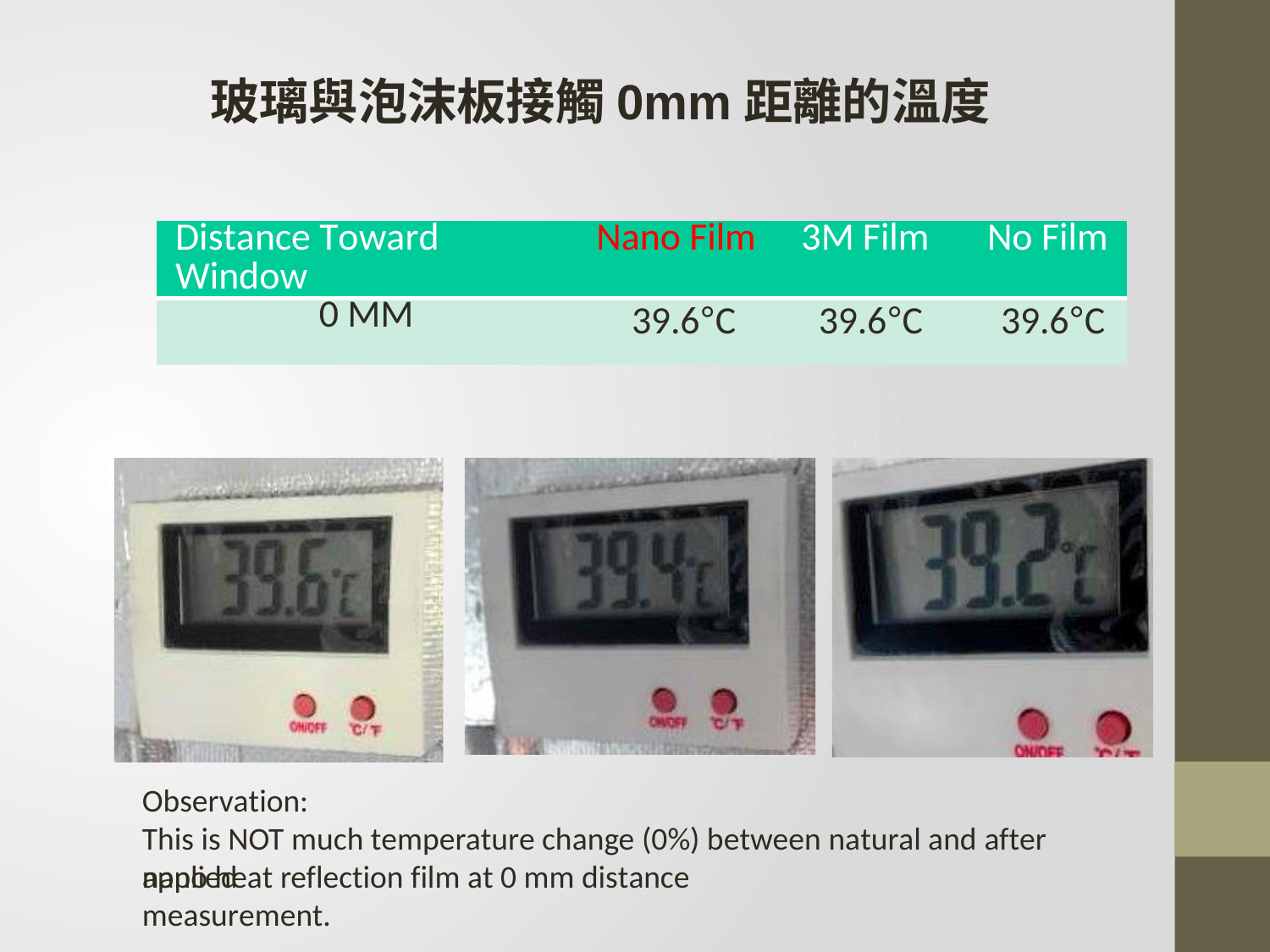

玻璃與泡沫板接觸0mm距離的溫度

| Distance Toward Window | Nano Film | 3M Film | No Film |
| --- | --- | --- | --- |
| 0 MM | 39.6°C | 39.6°C | 39.6°C |

Observation:
This is NOT much temperature change (0%) between natural and after applied
nano heat reflection film at 0 mm distance measurement.